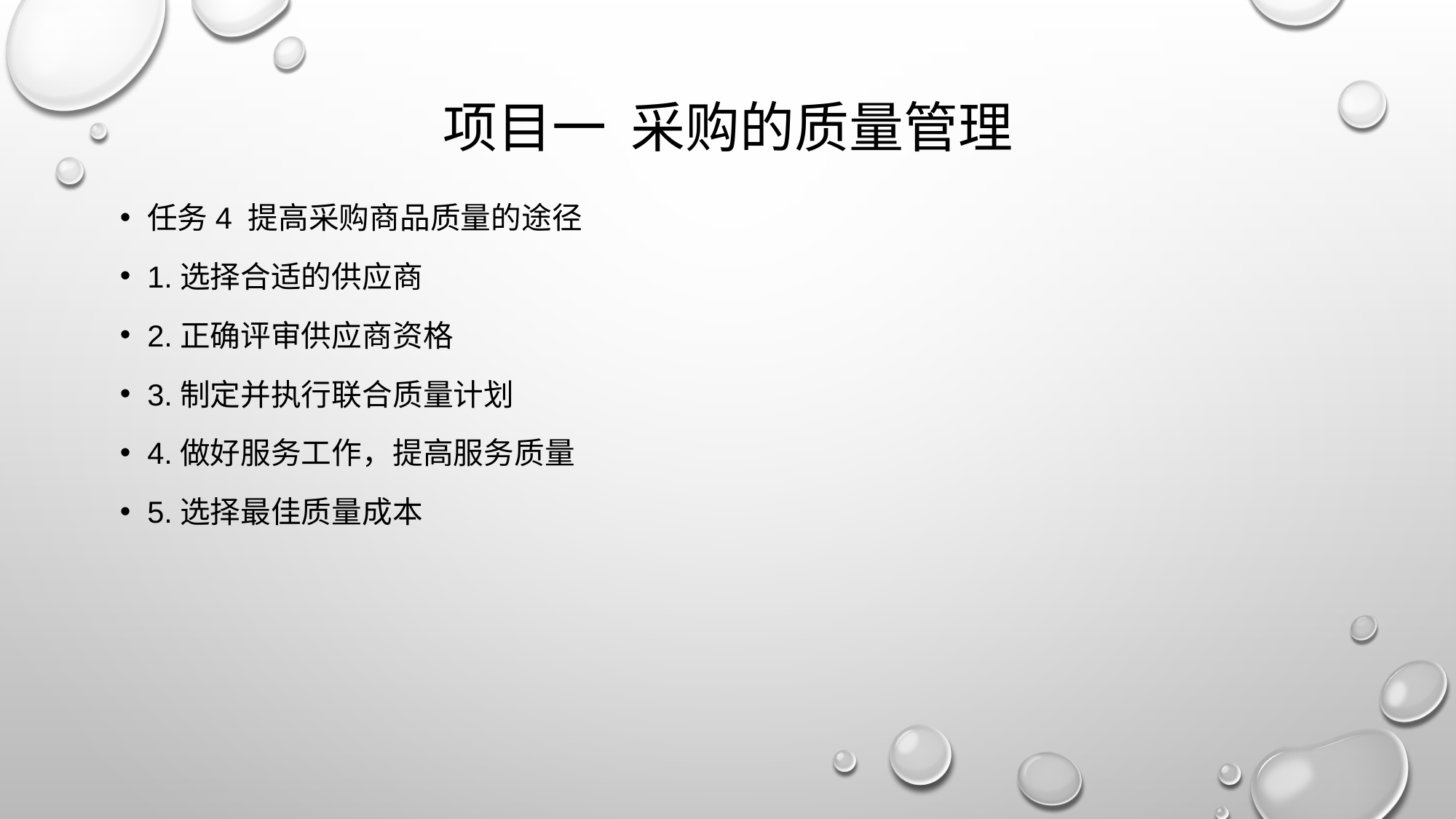

# 项目一  采购的质量管理
任务4 提高采购商品质量的途径
1.选择合适的供应商
2.正确评审供应商资格
3.制定并执行联合质量计划
4.做好服务工作，提高服务质量
5.选择最佳质量成本